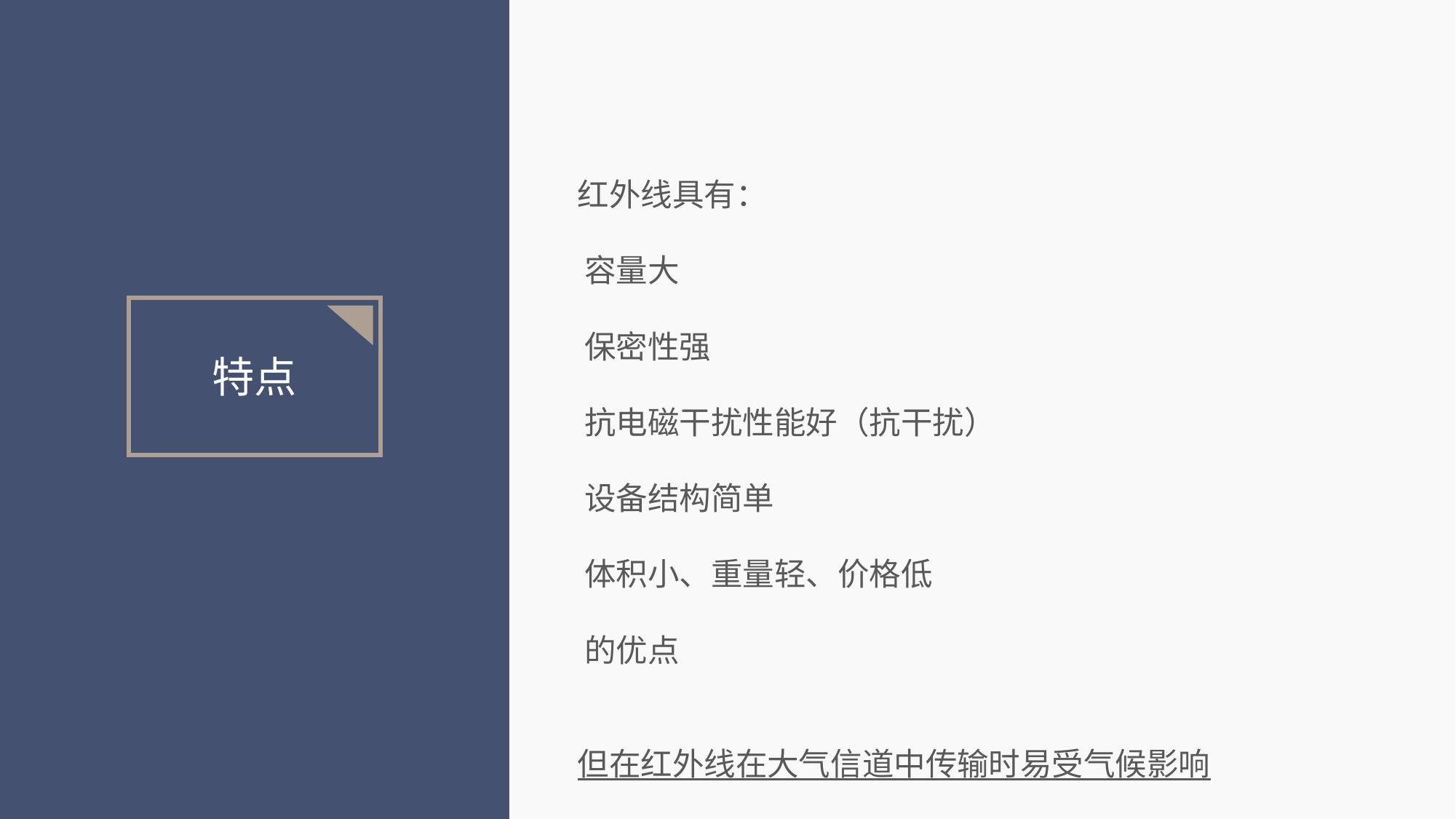

红外线具有：

       容量大

       保密性强

       抗电磁干扰性能好（抗干扰）

       设备结构简单

       体积小、重量轻、价格低

       的优点

      但在红外线在大气信道中传输时易受气候影响

特点